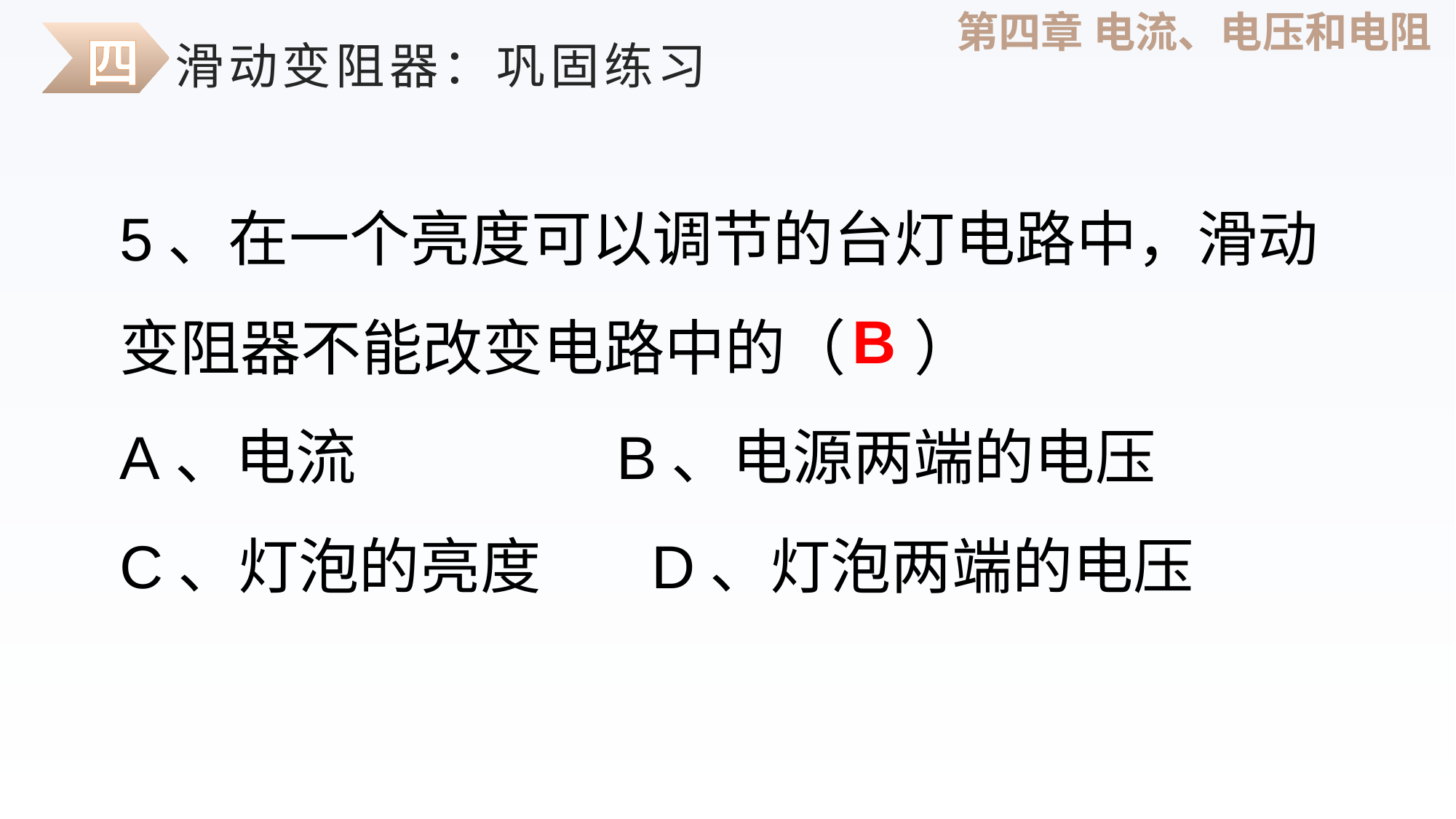

四
滑动变阻器：巩固练习
5、在一个亮度可以调节的台灯电路中，滑动变阻器不能改变电路中的（     ）
A、电流                  B、电源两端的电压
C、灯泡的亮度       D、灯泡两端的电压
B